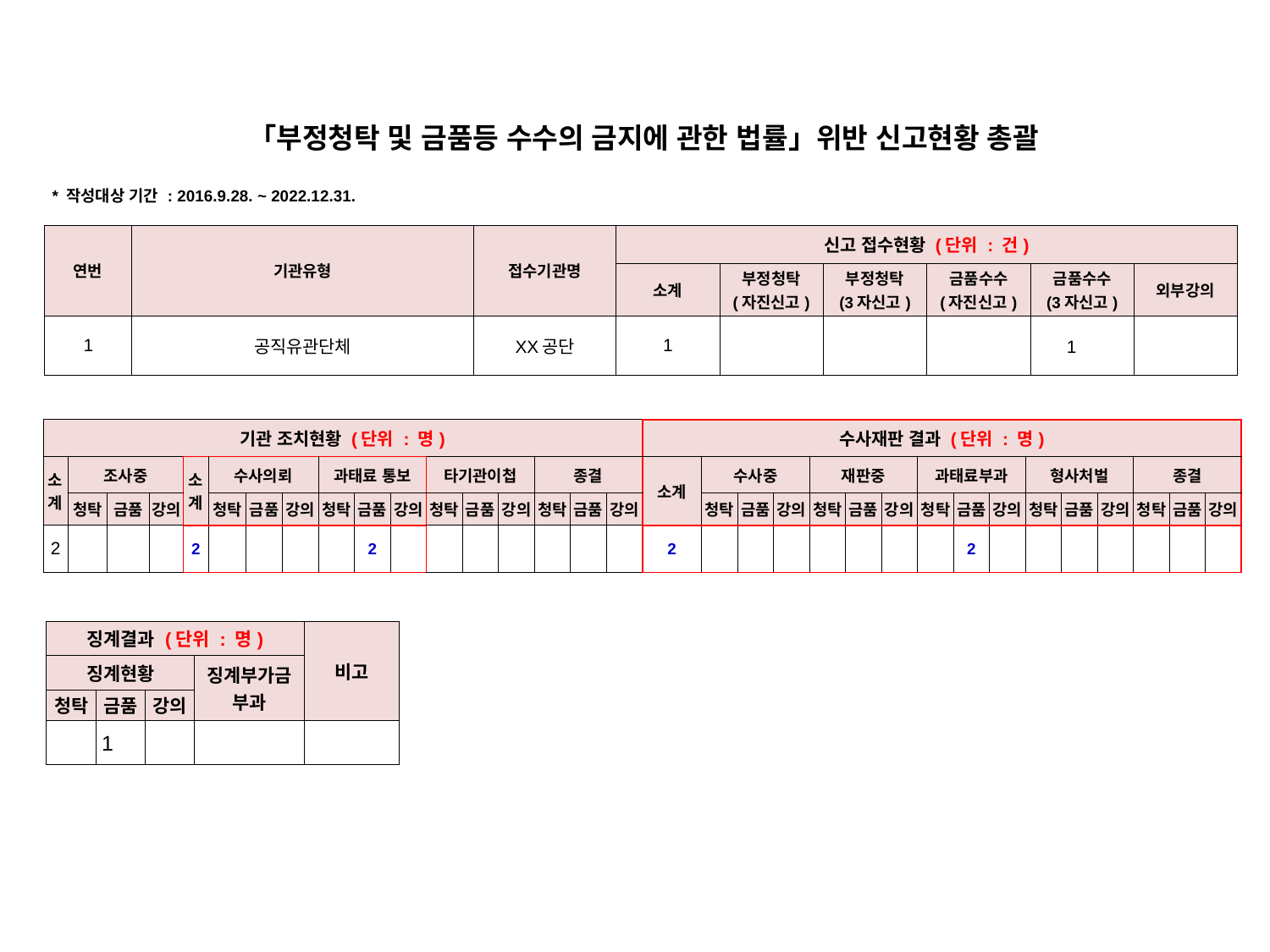

| 「부정청탁 및 금품등 수수의 금지에 관한 법률」위반 신고현황 총괄 |
| --- |
| \* 작성대상 기간 : 2016.9.28. ~ 2022.12.31. |
| 연번 | 기관유형 | 접수기관명 | 신고 접수현황 (단위 : 건) |  |  |  |  |  |
| --- | --- | --- | --- | --- | --- | --- | --- | --- |
|  |  |  | 소계 | 부정청탁 (자진신고) | 부정청탁 (3자신고) | 금품수수 (자진신고) | 금품수수 (3자신고) | 외부강의 |
| 1 | 공직유관단체 | XX공단 | 1 |  |  |  | 1 |  |
| 기관 조치현황 (단위 : 명) |  |  |  |  |  |  |  |  |  |  |  |  |  |  |  |  | 수사재판 결과 (단위 : 명) |  |  |  |  |  |  |  |  |  |  |  |  |  |  |  |
| --- | --- | --- | --- | --- | --- | --- | --- | --- | --- | --- | --- | --- | --- | --- | --- | --- | --- | --- | --- | --- | --- | --- | --- | --- | --- | --- | --- | --- | --- | --- | --- | --- |
| 소 계 | 조사중 |  |  | 소 계 | 수사의뢰 |  |  | 과태료 통보 |  |  | 타기관이첩 |  |  | 종결 |  |  | 소계 | 수사중 |  |  | 재판중 |  |  | 과태료부과 |  |  | 형사처벌 |  |  | 종결 |  |  |
|  | 청탁 | 금품 | 강의 |  | 청탁 | 금품 | 강의 | 청탁 | 금품 | 강의 | 청탁 | 금품 | 강의 | 청탁 | 금품 | 강의 |  | 청탁 | 금품 | 강의 | 청탁 | 금품 | 강의 | 청탁 | 금품 | 강의 | 청탁 | 금품 | 강의 | 청탁 | 금품 | 강의 |
| 2 |  |  |  | 2 |  |  |  |  | 2 |  |  |  |  |  |  |  | 2 |  |  |  |  |  |  |  | 2 |  |  |  |  |  |  |  |
| 징계결과 (단위 : 명) |  |  |  | 비고 |
| --- | --- | --- | --- | --- |
| 징계현황 |  |  | 징계부가금 부과 |  |
| 청탁 | 금품 | 강의 |  |  |
|  | 1 |  |  |  |